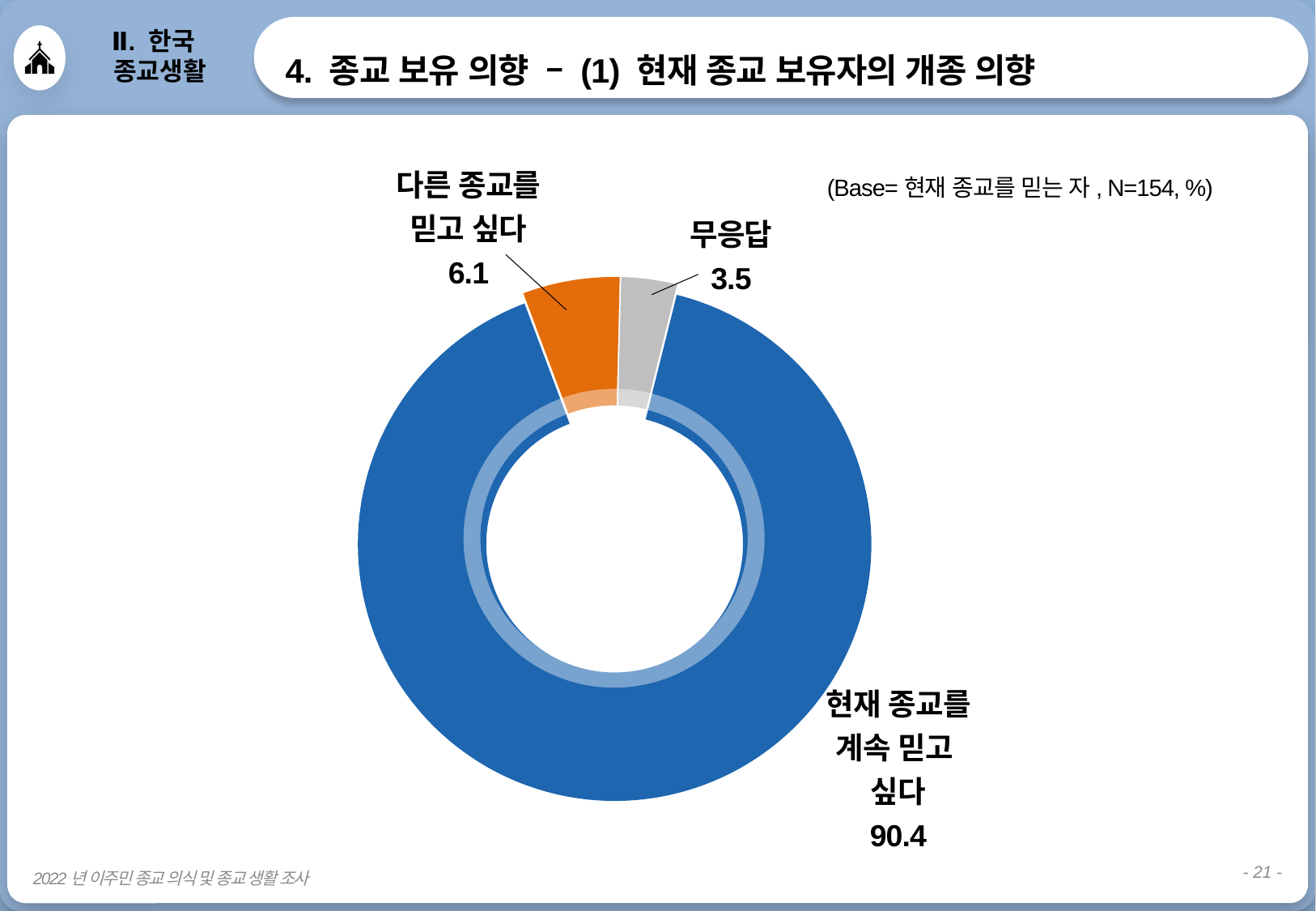

Ⅱ. 한국
 종교생활
4. 종교 보유 의향  – (1) 현재 종교 보유자의 개종 의향
(Base=현재 종교를 믿는 자, N=154, %)
다른 종교를
믿고 싶다
6.1
무응답
3.5

### Chart

| Category | 열1 |
|---|---|
| 지금처럼 계속 하고 싶다 | 90.4 |
| 지금보다 더 하고 싶다 | 6.1 |
| 지금보다 줄이고 싶다 | 3.5 |
현재 종교를
계속 믿고
싶다
90.4